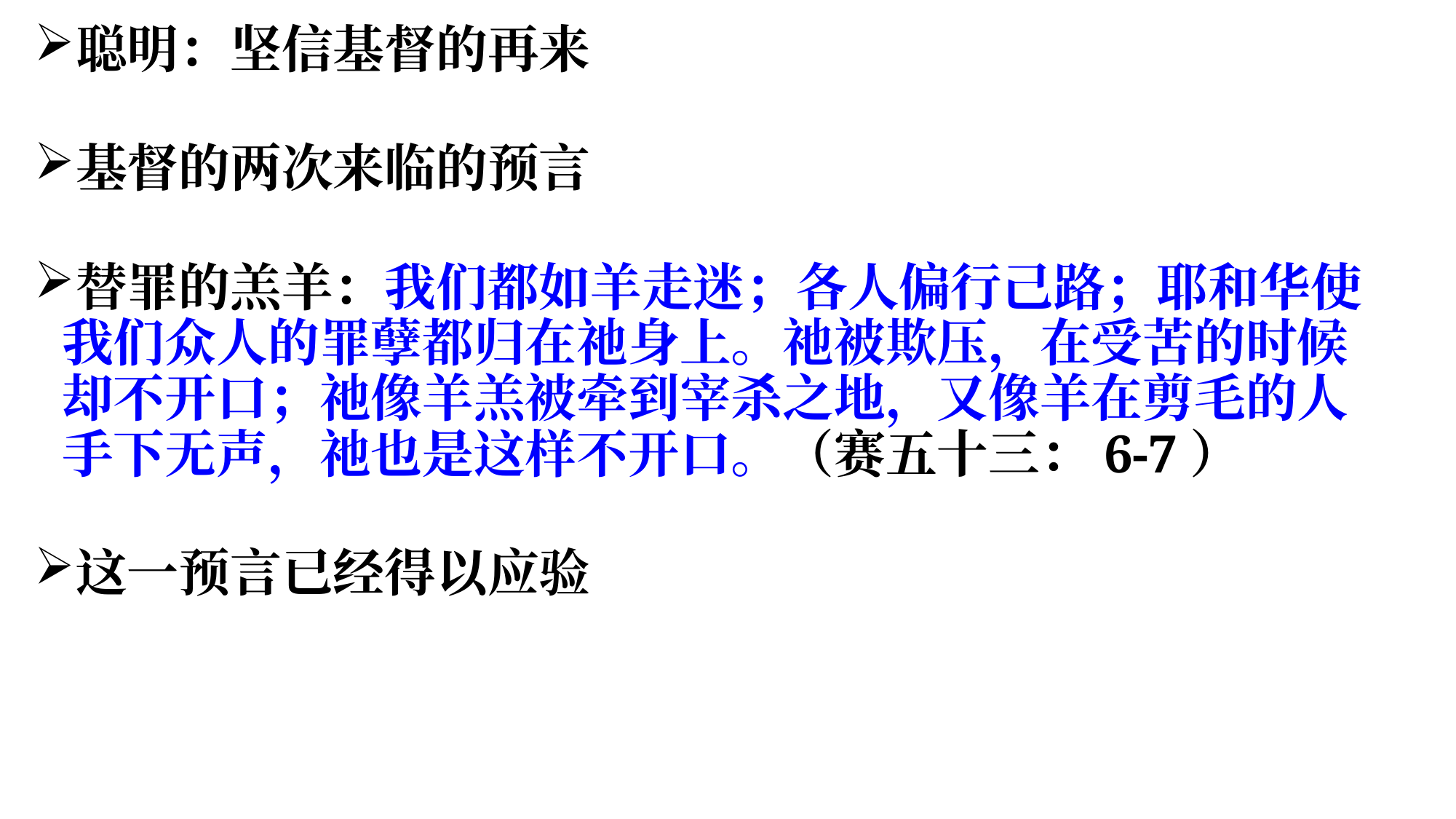

聪明：坚信基督的再来

基督的两次来临的预言

替罪的羔羊：我们都如羊走迷；各人偏行己路；耶和华使我们众人的罪孽都归在祂身上。祂被欺压，在受苦的时候却不开口；祂像羊羔被牵到宰杀之地，又像羊在剪毛的人手下无声，祂也是这样不开口。（赛五十三：6-7）

这一预言已经得以应验